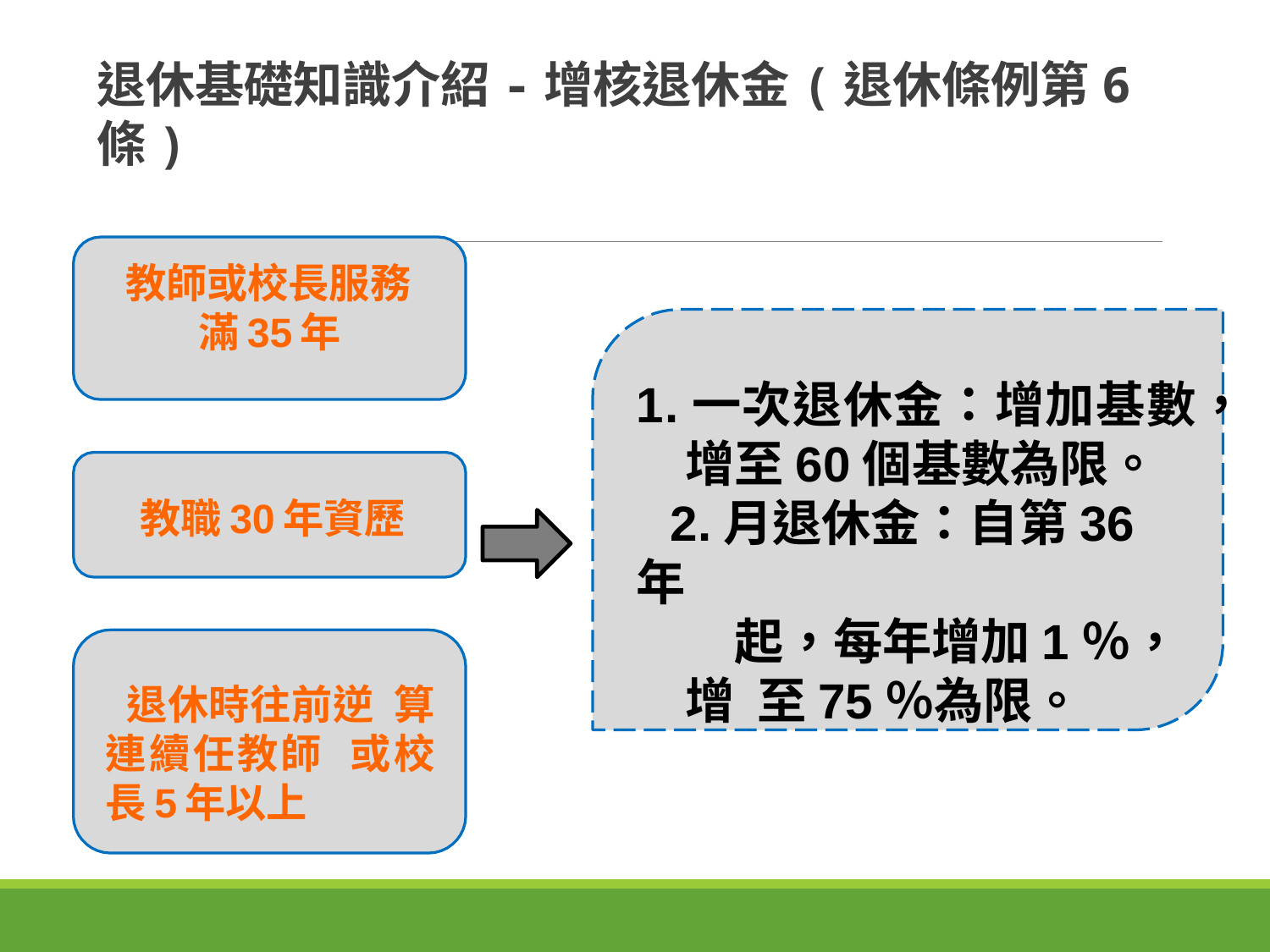

# 退休基礎知識介紹-增核退休金(退休條例第6條)

1.一次退休金：增加基數，
增至60個基數為限。  2.月退休金：自第36年
起，每年增加1％，增  至75％為限。
教師或校長服務  滿35年

教職30年資歷

退休時往前逆  算連續任教師  或校長5年以上